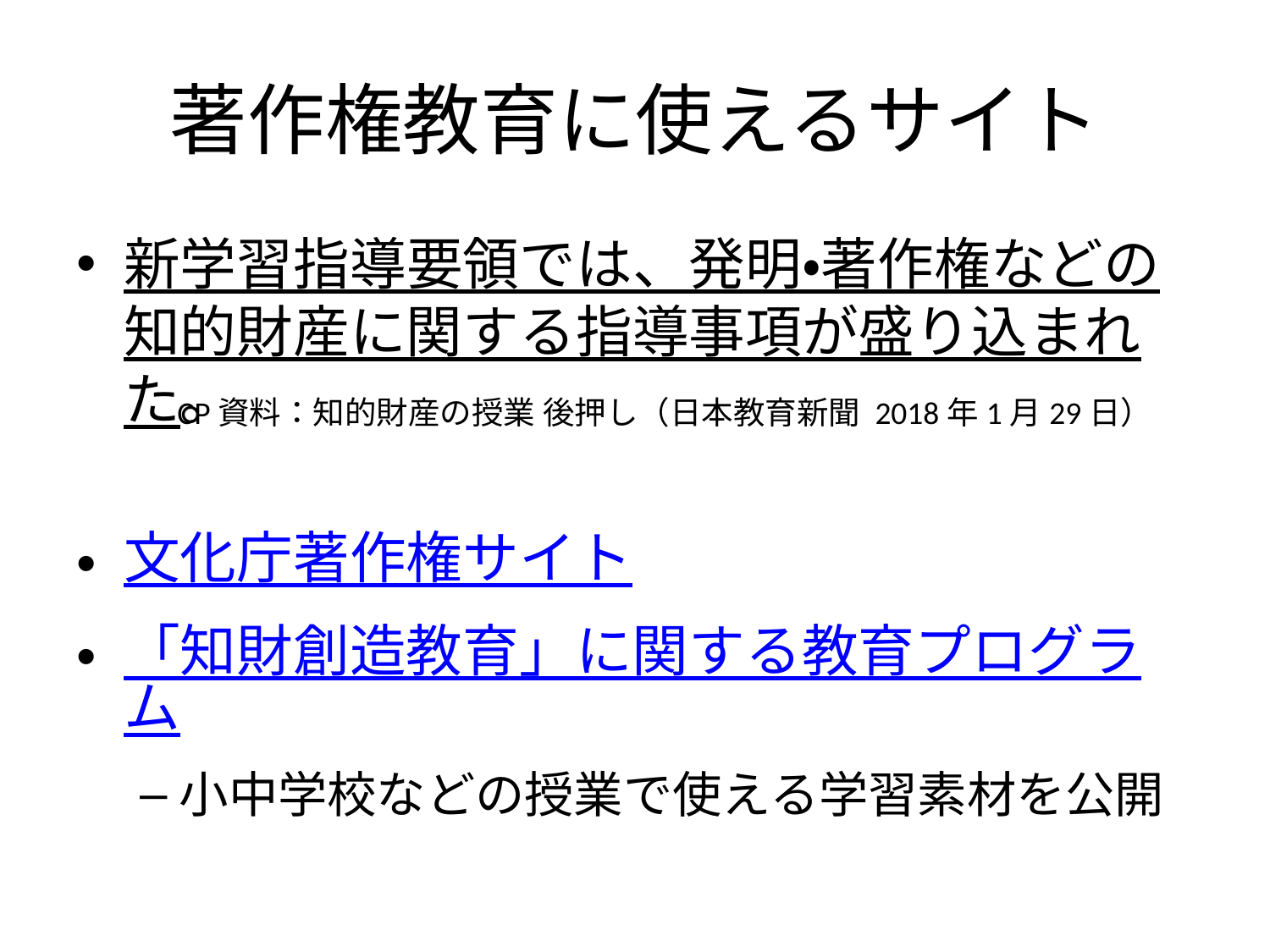

# 著作権教育に使えるサイト
新学習指導要領では、発明・著作権などの知的財産に関する指導事項が盛り込まれた。

文化庁著作権サイト
「知財創造教育」に関する教育プログラム
小中学校などの授業で使える学習素材を公開
CP資料：知的財産の授業 後押し（日本教育新聞 2018年1月29日）